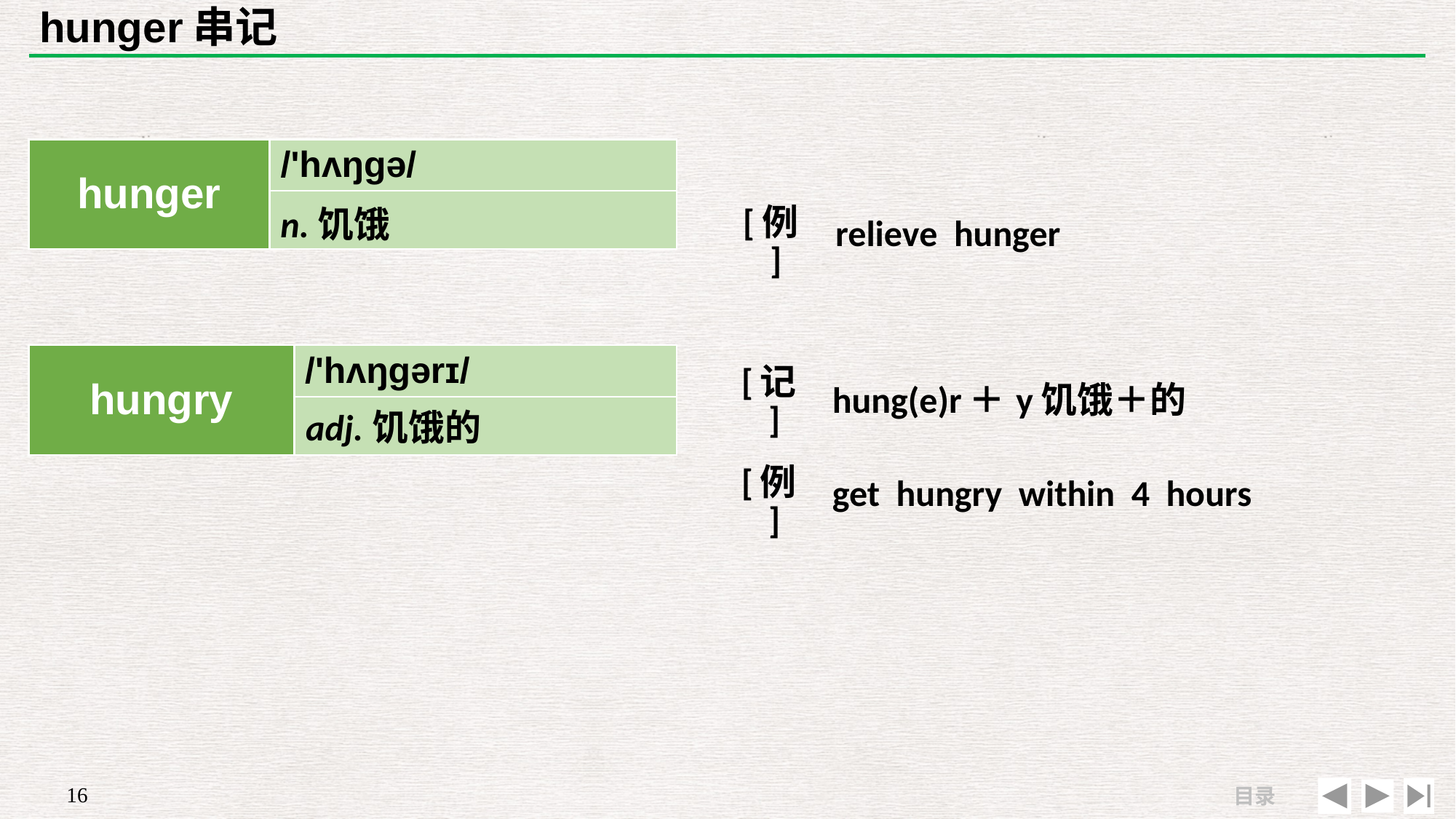

# hunger串记

| hunger | /'hʌŋɡə/ |
| --- | --- |
|  |  |
|  |  |
| --- | --- |
| [例] | relieve hunger |
n.饥饿
| hungry | /'hʌŋɡərɪ/ |
| --- | --- |
|  |  |
| [记] | hung(e)r＋y饥饿＋的 |
| --- | --- |
| [例] | get hungry within 4 hours |
adj.饥饿的